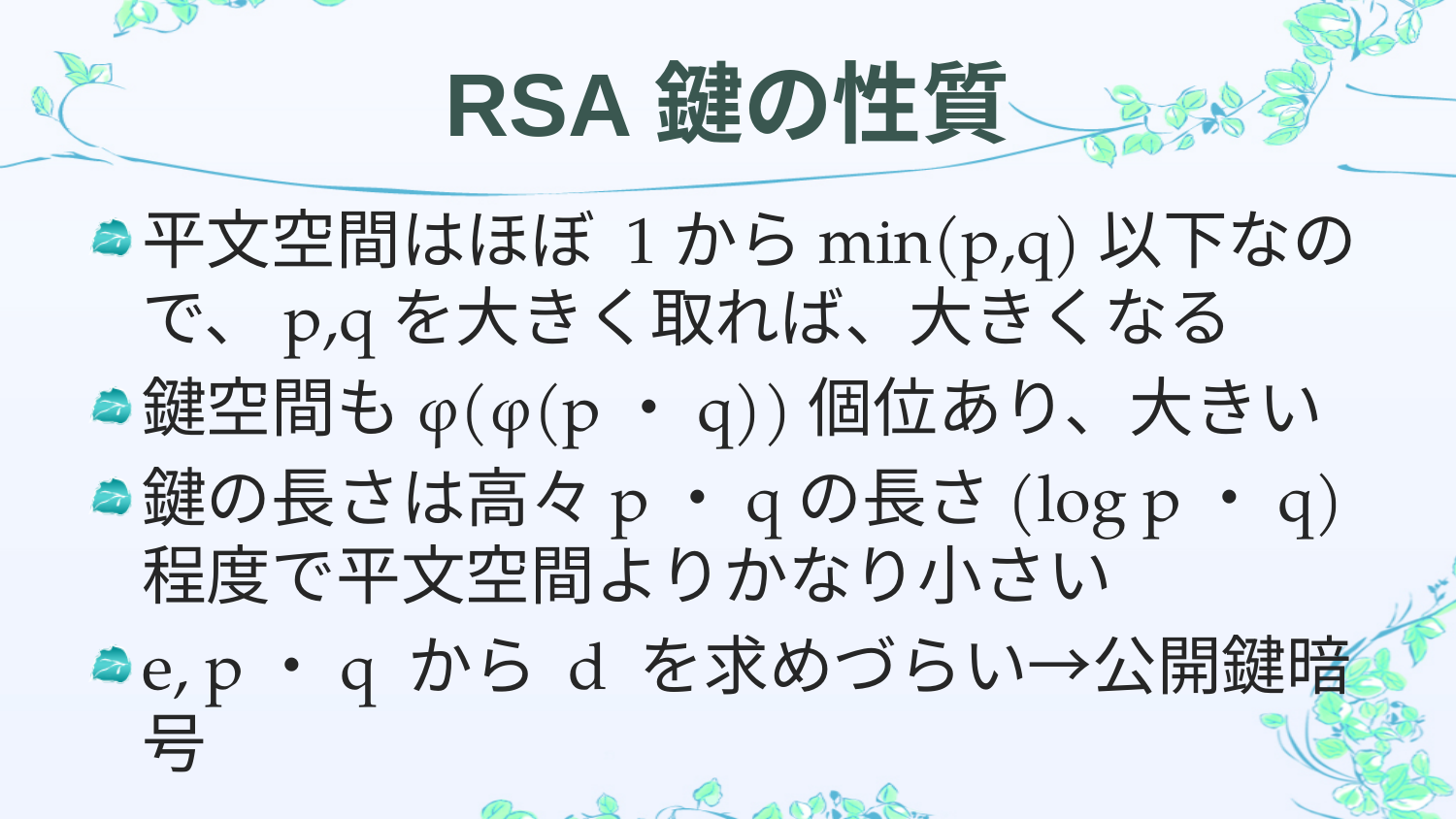

# RSA鍵の性質
平文空間はほぼ 1からmin(p,q)以下なので、p,qを大きく取れば、大きくなる
鍵空間もφ(φ(p・q))個位あり、大きい
鍵の長さは高々p・qの長さ(log p・q)程度で平文空間よりかなり小さい
e, p・q から d を求めづらい→公開鍵暗号